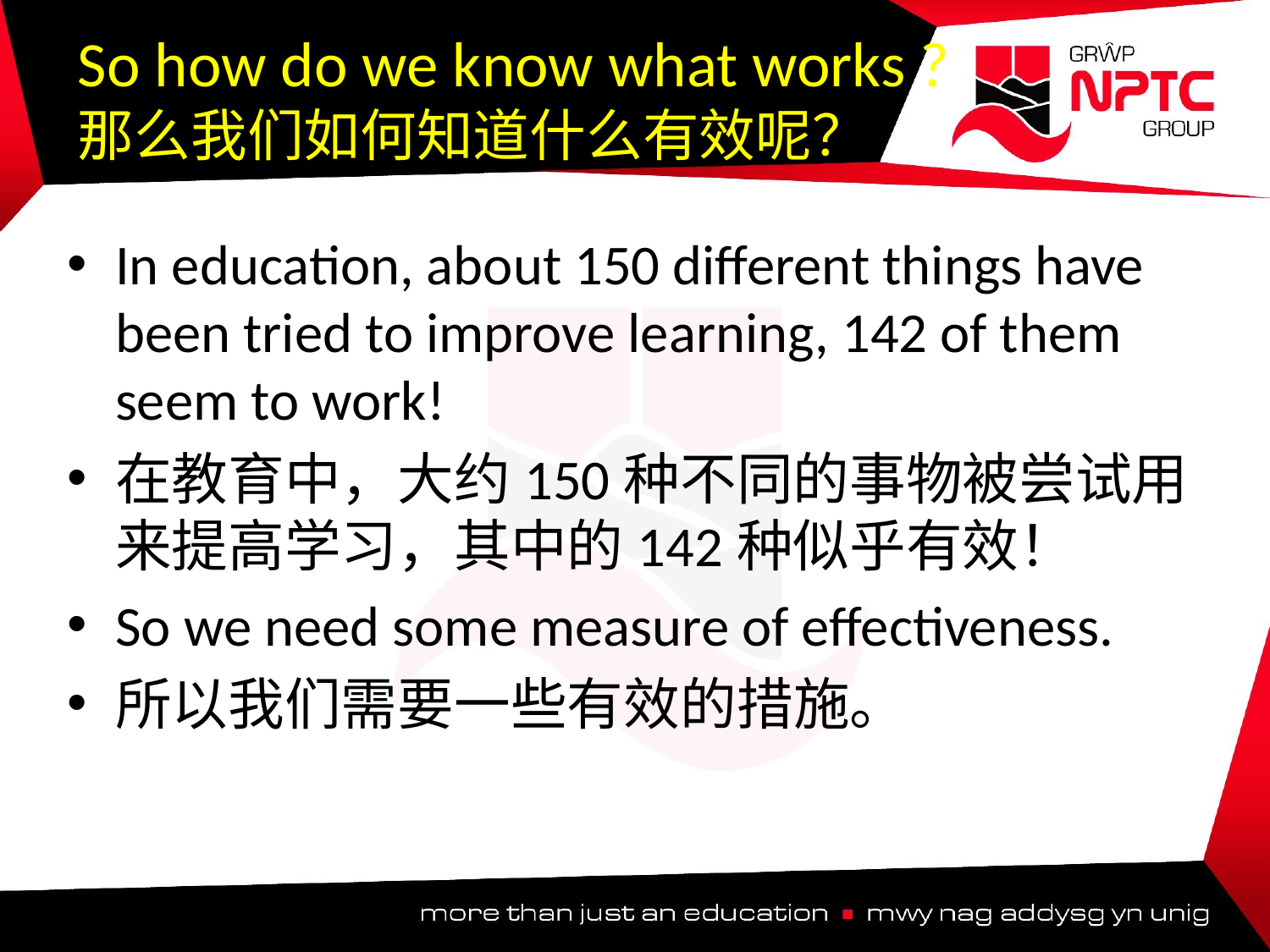

# So how do we know what works ? 那么我们如何知道什么有效呢？
In education, about 150 different things have been tried to improve learning, 142 of them seem to work!
在教育中，大约150种不同的事物被尝试用来提高学习，其中的142种似乎有效！
So we need some measure of effectiveness.
所以我们需要一些有效的措施。